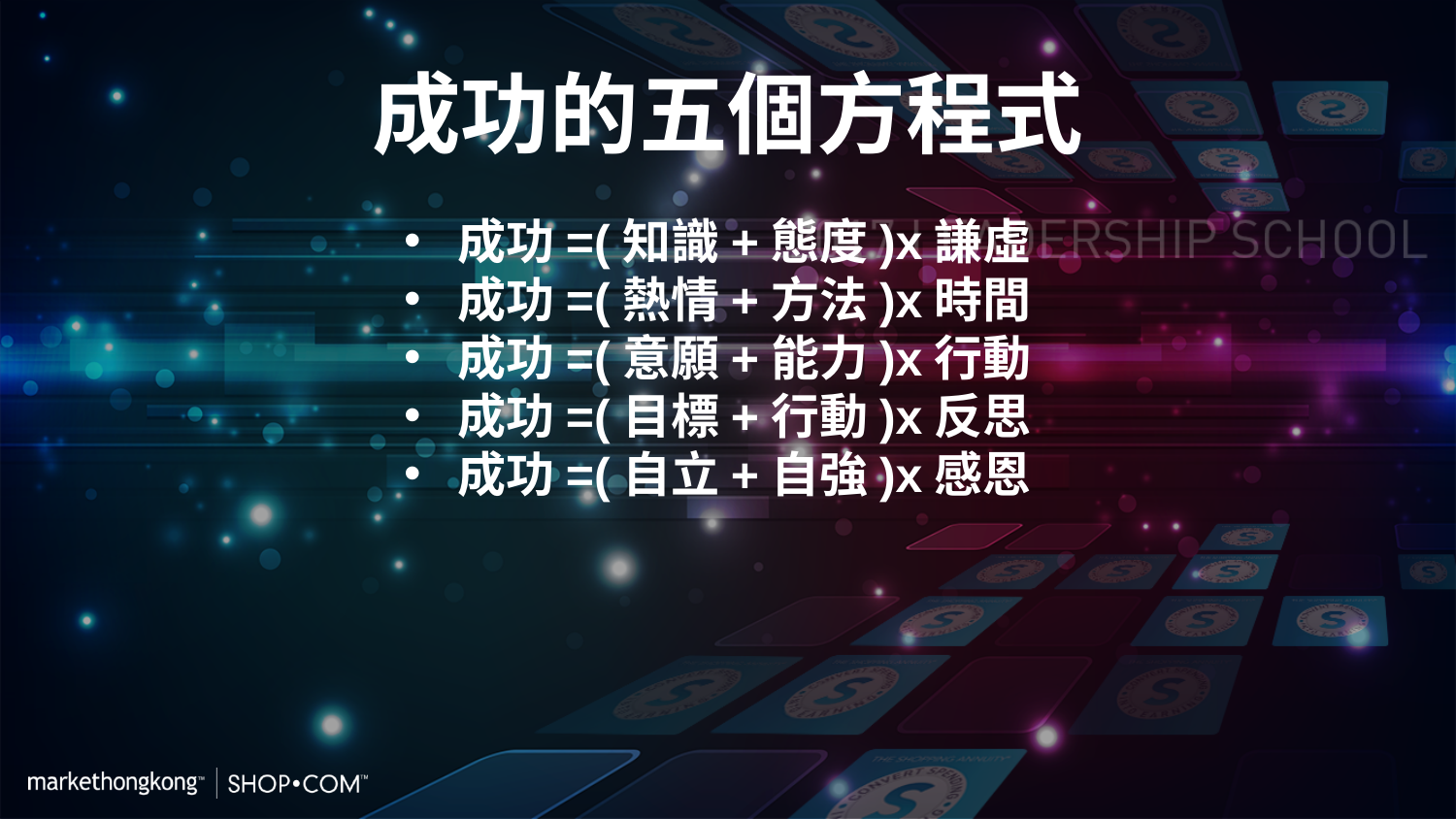

成功的五個方程式
成功=(知識+態度)x謙虛
成功=(熱情+方法)x時間
成功=(意願+能力)x行動
成功=(目標+行動)x反思
成功=(自立+自強)x感恩